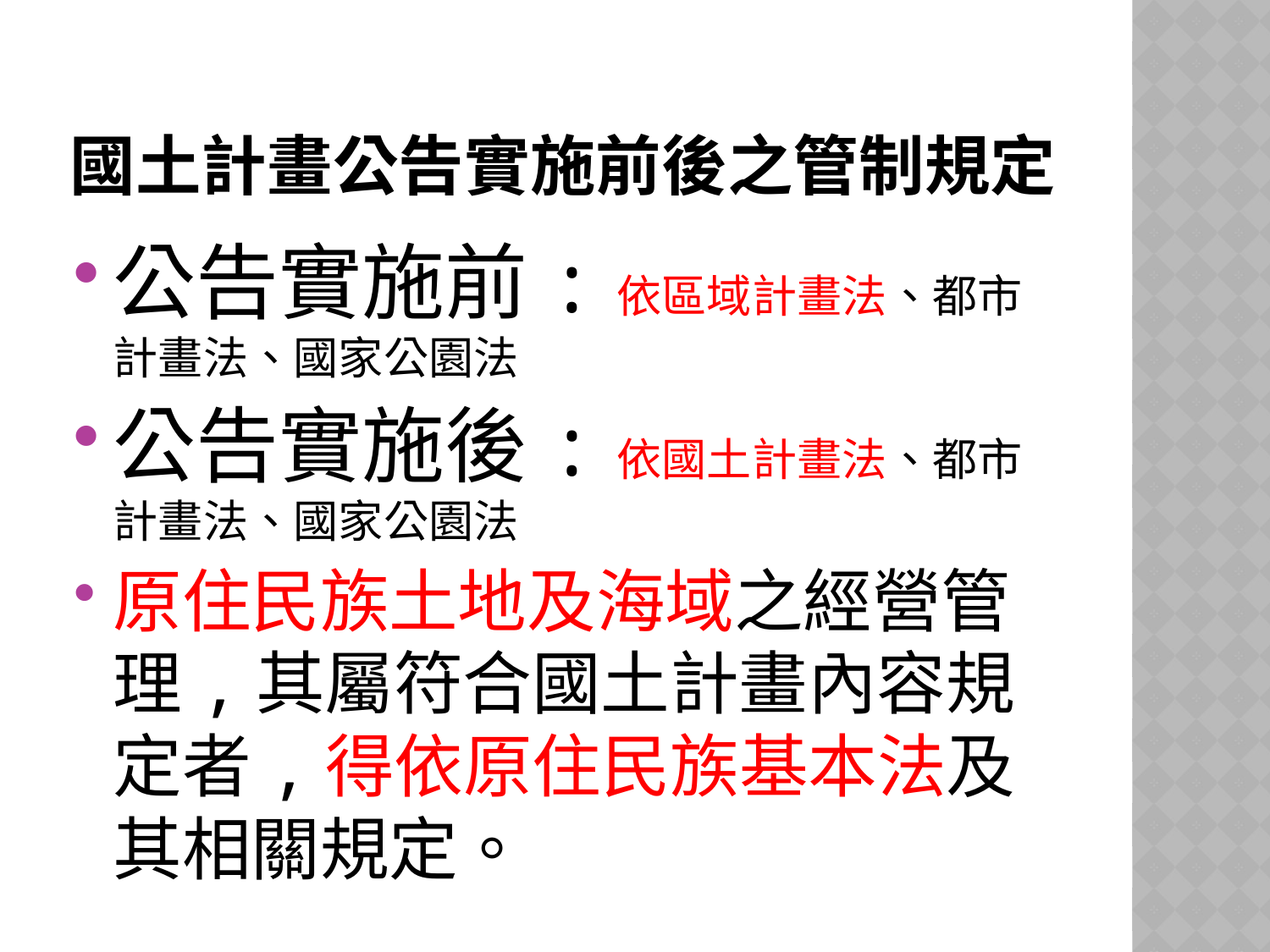

# 國土計畫公告實施前後之管制規定
公告實施前:依區域計畫法、都市計畫法、國家公園法
公告實施後:依國土計畫法、都市計畫法、國家公園法
原住民族土地及海域之經營管理,其屬符合國土計畫內容規定者,得依原住民族基本法及其相關規定。